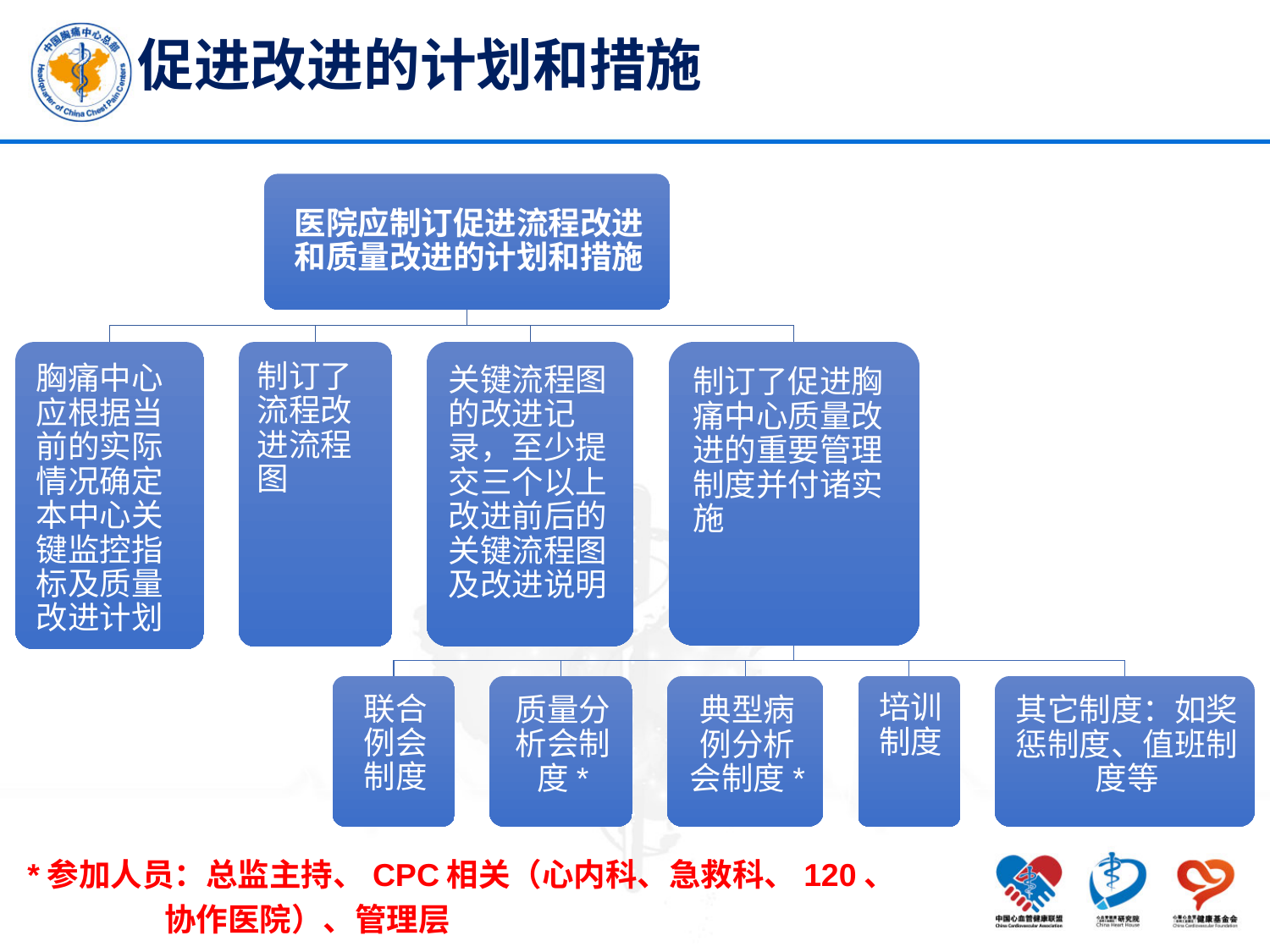

# 促进改进的计划和措施
医院应制订促进流程改进和质量改进的计划和措施
胸痛中心应根据当前的实际情况确定本中心关键监控指标及质量改进计划
制订了流程改进流程图
关键流程图的改进记录，至少提交三个以上改进前后的关键流程图及改进说明
制订了促进胸痛中心质量改进的重要管理制度并付诸实施
联合例会制度
质量分析会制度*
典型病例分析会制度*
培训制度
其它制度：如奖惩制度、值班制度等
*参加人员：总监主持、CPC相关（心内科、急救科、120、
                  协作医院）、管理层